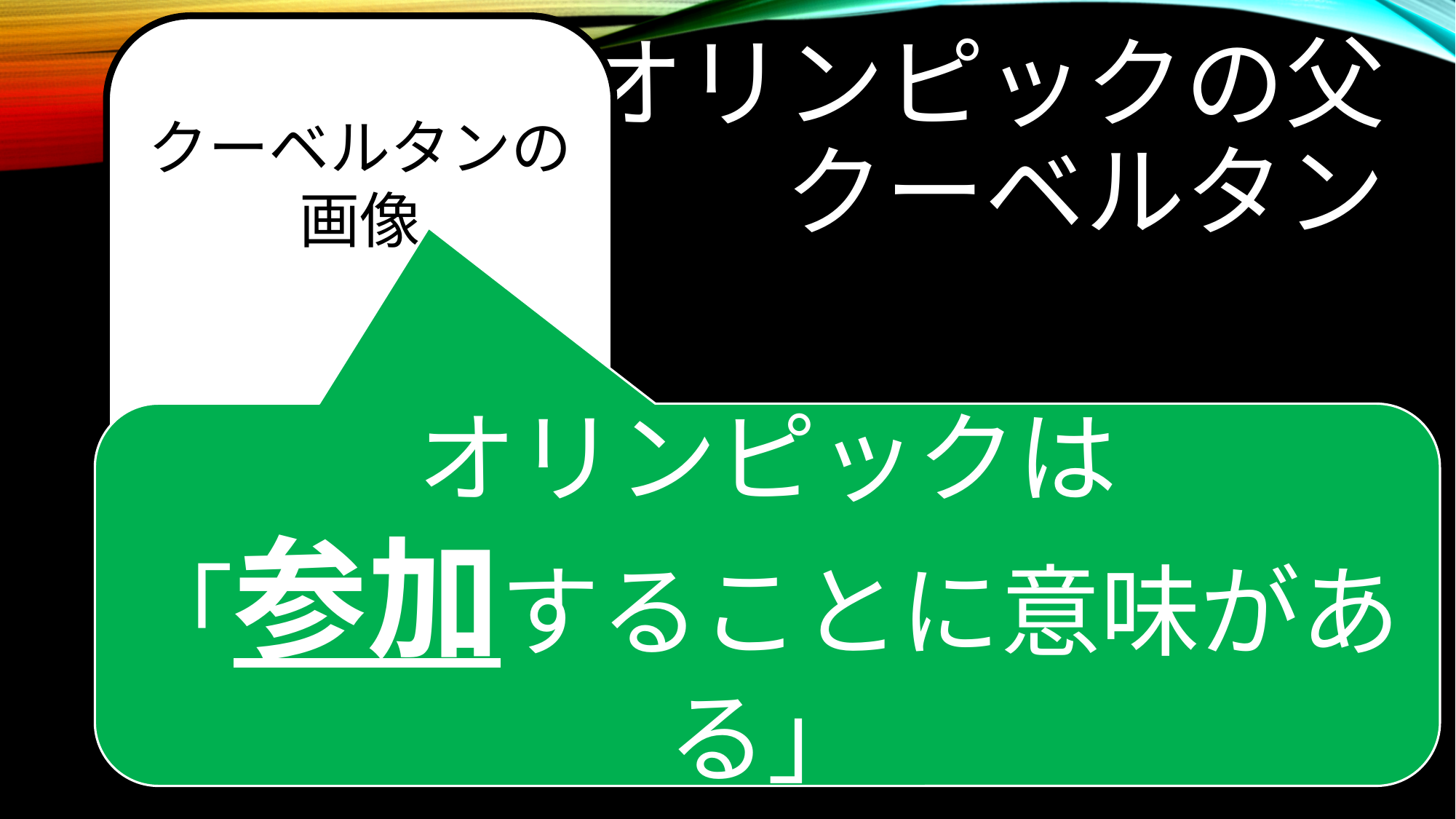

クーベルタンの画像

# オリンピックの父 クーベルタン

オリンピックは
「参加することに意味がある」